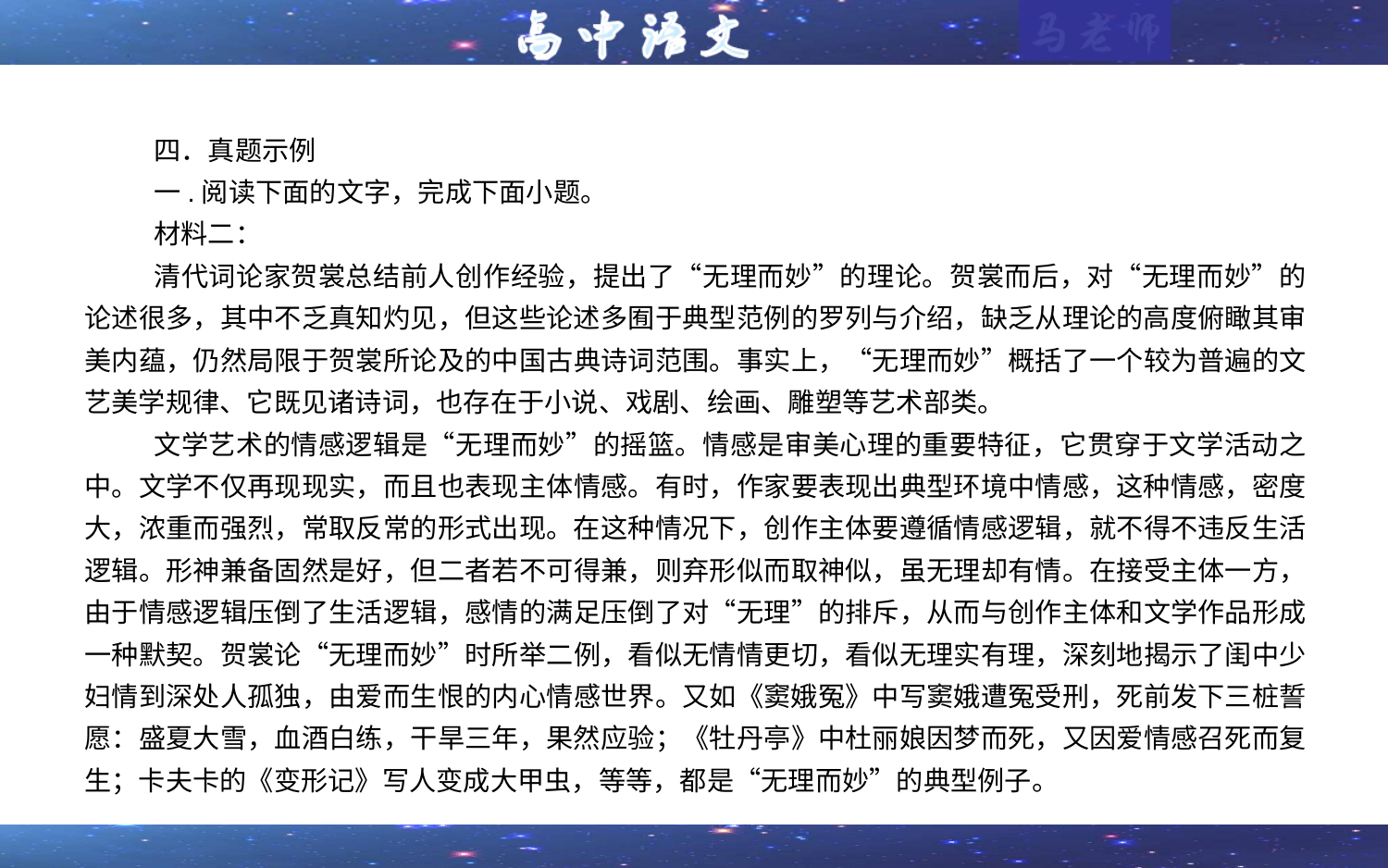

四．真题示例
一.阅读下面的文字，完成下面小题。
材料二：
清代词论家贺裳总结前人创作经验，提出了“无理而妙”的理论。贺裳而后，对“无理而妙”的论述很多，其中不乏真知灼见，但这些论述多囿于典型范例的罗列与介绍，缺乏从理论的高度俯瞰其审美内蕴，仍然局限于贺裳所论及的中国古典诗词范围。事实上，“无理而妙”概括了一个较为普遍的文艺美学规律、它既见诸诗词，也存在于小说、戏剧、绘画、雕塑等艺术部类。
文学艺术的情感逻辑是“无理而妙”的摇篮。情感是审美心理的重要特征，它贯穿于文学活动之中。文学不仅再现现实，而且也表现主体情感。有时，作家要表现出典型环境中情感，这种情感，密度大，浓重而强烈，常取反常的形式出现。在这种情况下，创作主体要遵循情感逻辑，就不得不违反生活逻辑。形神兼备固然是好，但二者若不可得兼，则弃形似而取神似，虽无理却有情。在接受主体一方，由于情感逻辑压倒了生活逻辑，感情的满足压倒了对“无理”的排斥，从而与创作主体和文学作品形成一种默契。贺裳论“无理而妙”时所举二例，看似无情情更切，看似无理实有理，深刻地揭示了闺中少妇情到深处人孤独，由爱而生恨的内心情感世界。又如《窦娥冤》中写窦娥遭冤受刑，死前发下三桩誓愿：盛夏大雪，血酒白练，干旱三年，果然应验；《牡丹亭》中杜丽娘因梦而死，又因爱情感召死而复生；卡夫卡的《变形记》写人变成大甲虫，等等，都是“无理而妙”的典型例子。